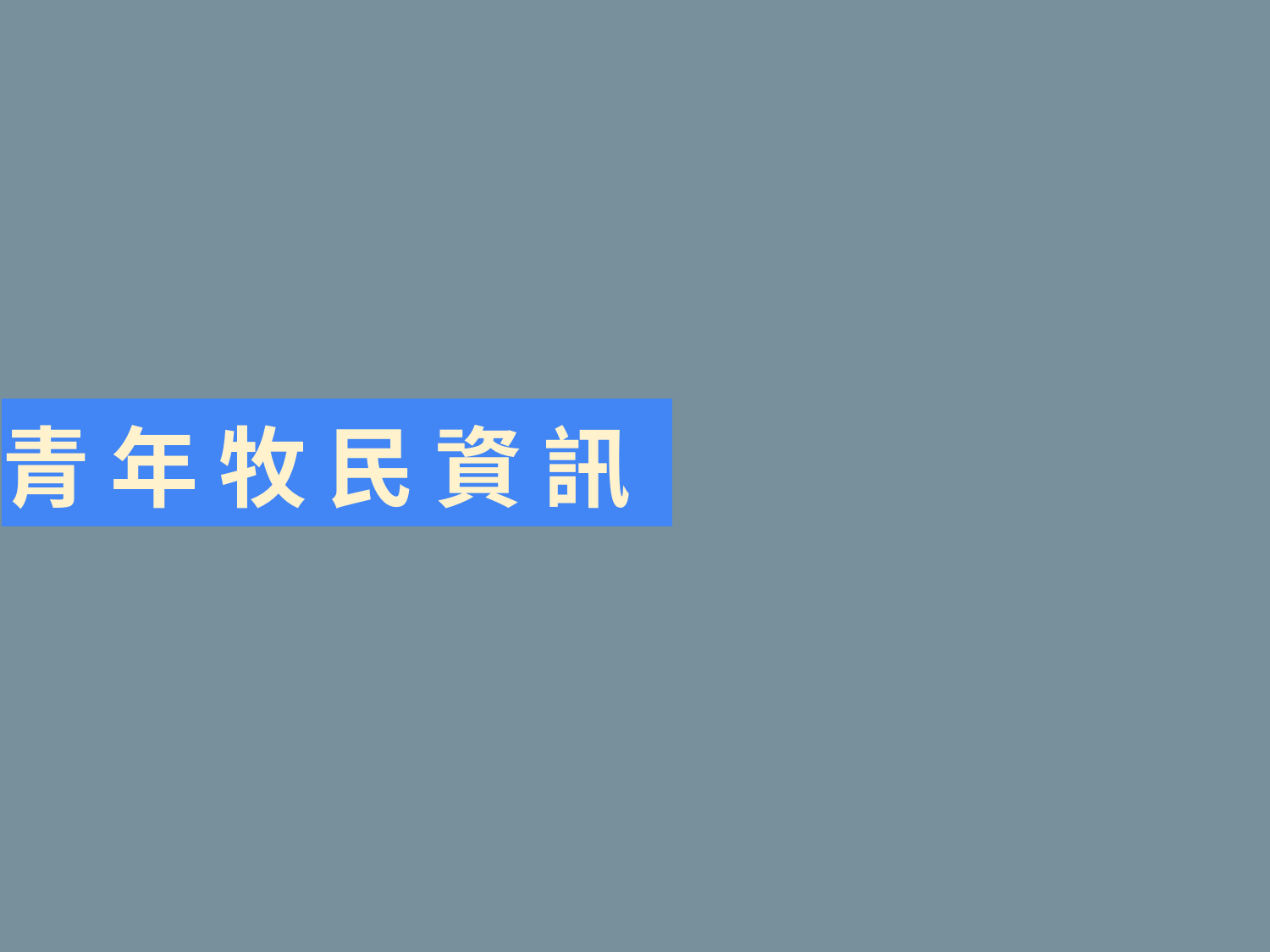

青 年 牧 民 資 訊

#